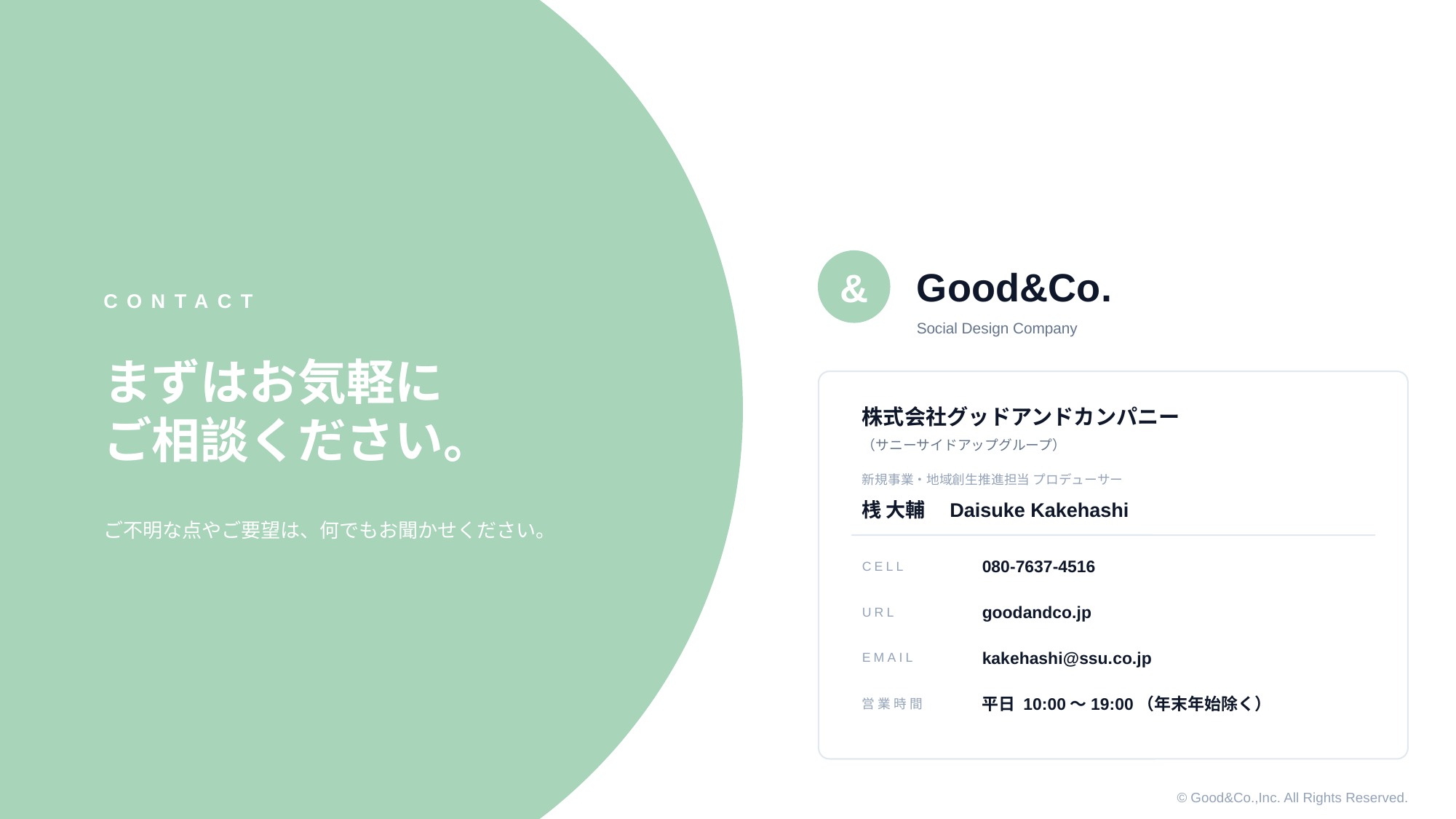

&
Good&Co.
CONTACT
Social Design Company
まずはお気軽に
ご相談ください。

株式会社グッドアンドカンパニー
（サニーサイドアップグループ）
新規事業・地域創生推進担当 プロデューサー
桟 大輔　Daisuke Kakehashi
ご不明な点やご要望は、何でもお聞かせください。

CELL
080-7637-4516
URL
goodandco.jp
EMAIL
kakehashi@ssu.co.jp
営業時間
平日 10:00〜19:00（年末年始除く）
© Good&Co.,Inc. All Rights Reserved.